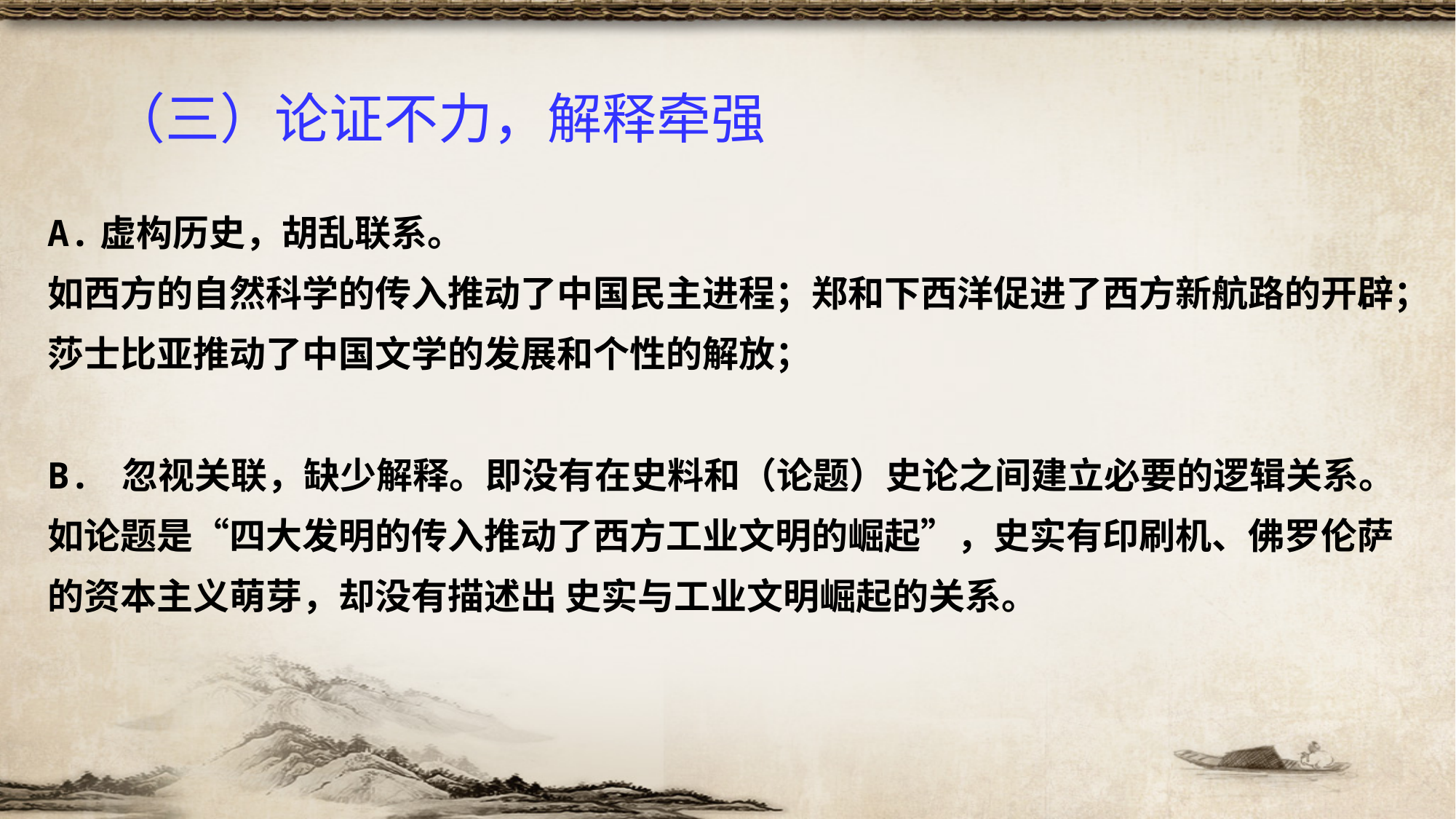

# （三）论证不力，解释牵强
A.虚构历史，胡乱联系。
如西方的自然科学的传入推动了中国民主进程；郑和下西洋促进了西方新航路的开辟；莎士比亚推动了中国文学的发展和个性的解放；

B. 忽视关联，缺少解释。即没有在史料和（论题）史论之间建立必要的逻辑关系。
如论题是“四大发明的传入推动了西方工业文明的崛起”，史实有印刷机、佛罗伦萨的资本主义萌芽，却没有描述出 史实与工业文明崛起的关系。